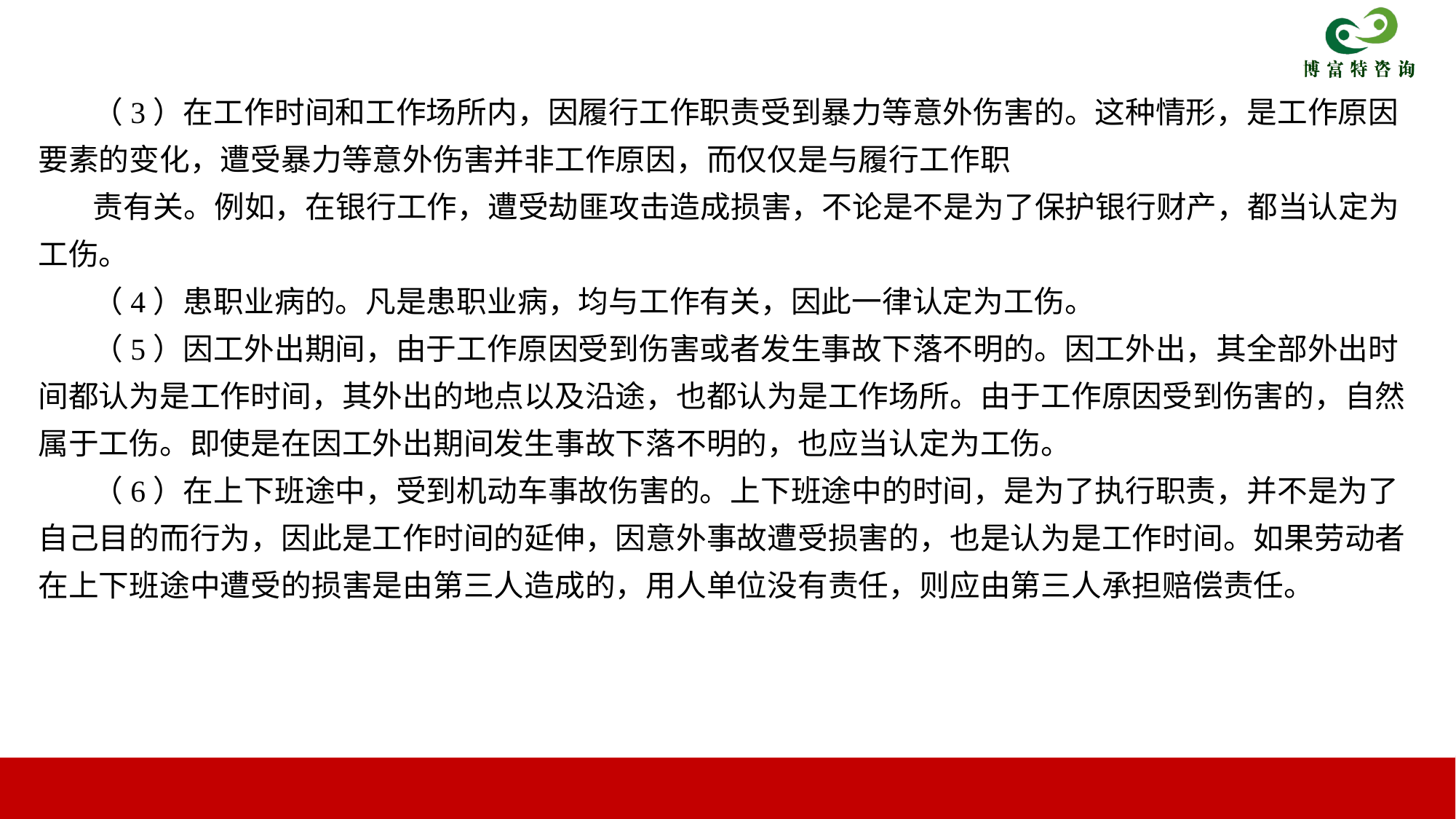

（3）在工作时间和工作场所内，因履行工作职责受到暴力等意外伤害的。这种情形，是工作原因要素的变化，遭受暴力等意外伤害并非工作原因，而仅仅是与履行工作职
责有关。例如，在银行工作，遭受劫匪攻击造成损害，不论是不是为了保护银行财产，都当认定为工伤。
（4）患职业病的。凡是患职业病，均与工作有关，因此一律认定为工伤。
（5）因工外出期间，由于工作原因受到伤害或者发生事故下落不明的。因工外出，其全部外出时间都认为是工作时间，其外出的地点以及沿途，也都认为是工作场所。由于工作原因受到伤害的，自然属于工伤。即使是在因工外出期间发生事故下落不明的，也应当认定为工伤。
（6）在上下班途中，受到机动车事故伤害的。上下班途中的时间，是为了执行职责，并不是为了自己目的而行为，因此是工作时间的延伸，因意外事故遭受损害的，也是认为是工作时间。如果劳动者在上下班途中遭受的损害是由第三人造成的，用人单位没有责任，则应由第三人承担赔偿责任。